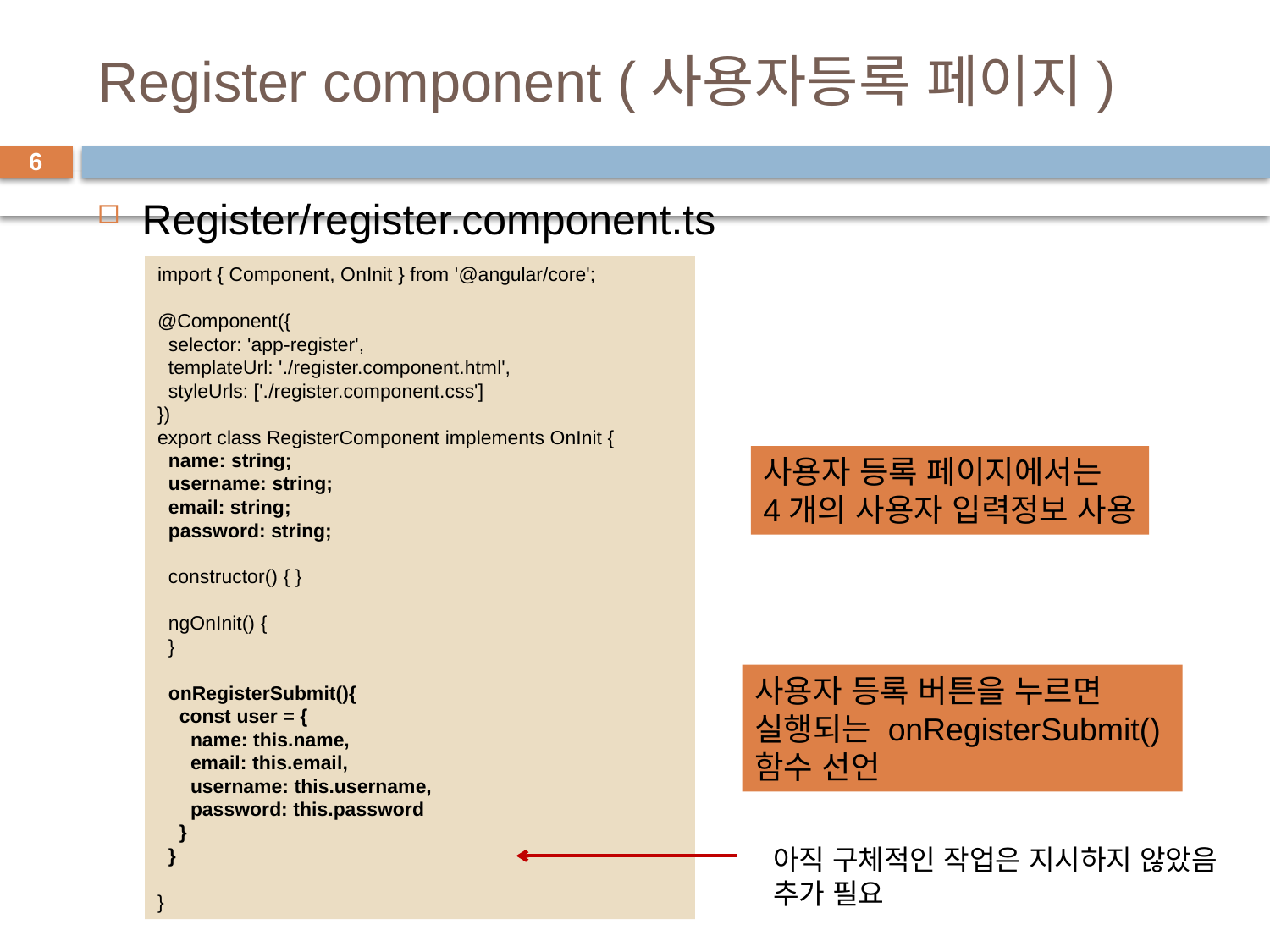

# Register component (사용자등록 페이지)
6
Register/register.component.ts
import { Component, OnInit } from '@angular/core';

@Component({
  selector: 'app-register',
  templateUrl: './register.component.html',
  styleUrls: ['./register.component.css']
})
export class RegisterComponent implements OnInit {
  name: string;
  username: string;
  email: string;
  password: string;

  constructor() { }

  ngOnInit() {
  }

  onRegisterSubmit(){
    const user = {
      name: this.name,
      email: this.email,
      username: this.username,
      password: this.password
    }
  }

}
사용자 등록 페이지에서는
4개의 사용자 입력정보 사용
사용자 등록 버튼을 누르면
실행되는 onRegisterSubmit()
함수 선언
아직 구체적인 작업은 지시하지 않았음
추가 필요